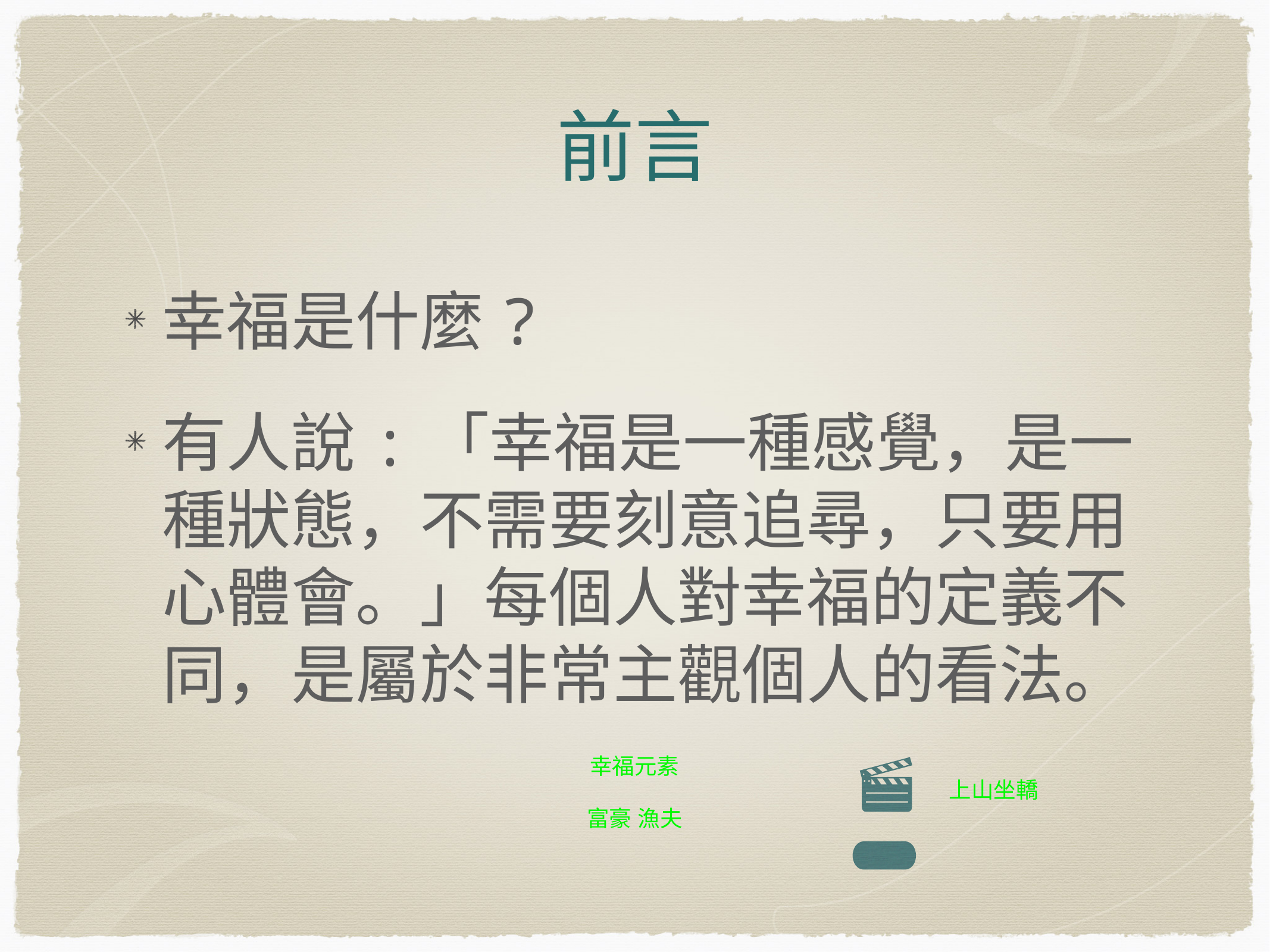

# 前言
幸福是什麼?
有人說:「幸福是一種感覺，是一種狀態，不需要刻意追尋，只要用心體會。」每個人對幸福的定義不同，是屬於非常主觀個人的看法。
幸福元素

上山坐轎
富豪 漁夫